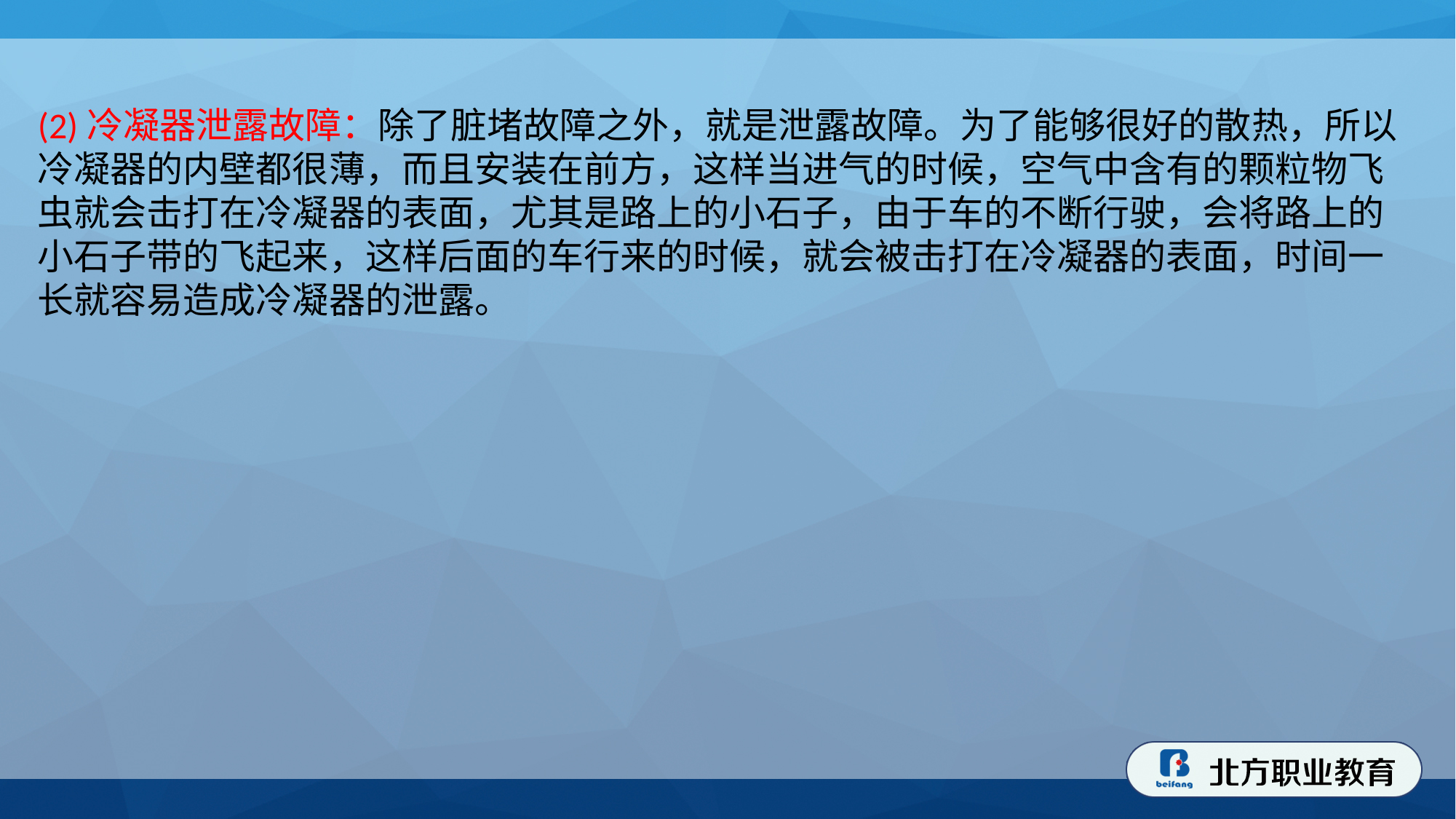

(2)冷凝器泄露故障：除了脏堵故障之外，就是泄露故障。为了能够很好的散热，所以冷凝器的内壁都很薄，而且安装在前方，这样当进气的时候，空气中含有的颗粒物飞虫就会击打在冷凝器的表面，尤其是路上的小石子，由于车的不断行驶，会将路上的小石子带的飞起来，这样后面的车行来的时候，就会被击打在冷凝器的表面，时间一长就容易造成冷凝器的泄露。